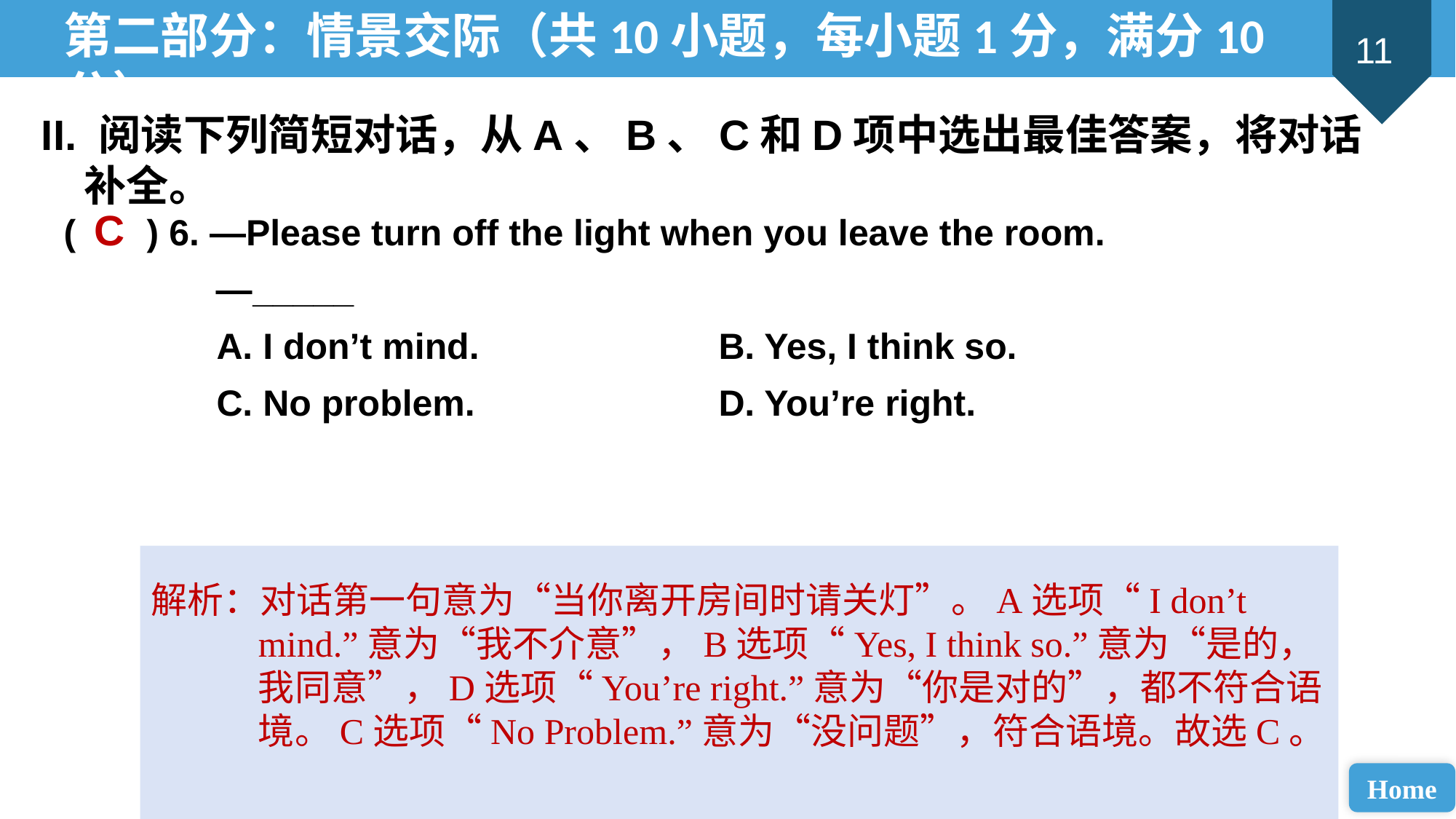

第二部分：情景交际（共10小题，每小题1分，满分10分）
II. 阅读下列简短对话，从A、B、C和D项中选出最佳答案，将对话补全。
(       ) 6. —Please turn off the light when you leave the room.
               —_____
               A. I don’t mind. 			B. Yes, I think so.
               C. No problem. 			D. You’re right.
C

解析：对话第一句意为“当你离开房间时请关灯”。A选项“I don’t mind.”意为“我不介意”，B选项“Yes, I think so.”意为“是的，我同意”，D选项“You’re right.”意为“你是对的”，都不符合语境。C选项“No Problem.”意为“没问题”，符合语境。故选C。